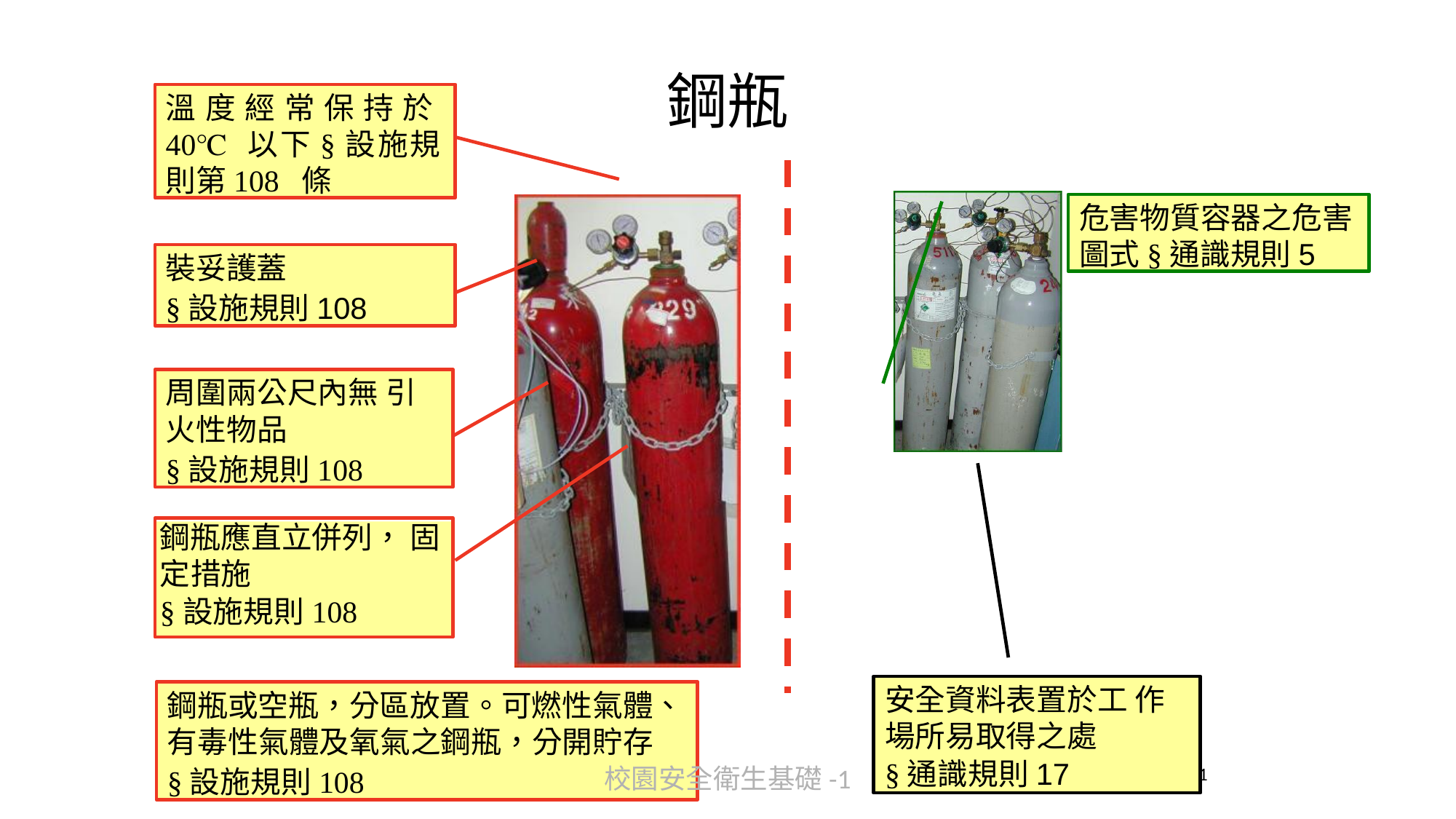

# 鋼瓶
溫度經常保持於40℃ 以下§設施規則第108  條

危害物質容器之危害 圖式§通識規則5

裝妥護蓋
§設施規則108

周圍兩公尺內無 引火性物品
§設施規則108

鋼瓶應直立併列， 固定措施
§設施規則108

安全資料表置於工 作場所易取得之處
§通識規則17
鋼瓶或空瓶，分區放置。可燃性氣體、 有毒性氣體及氧氣之鋼瓶，分開貯存
§設施規則108
1
校園安全衛生基礎-1
288
29